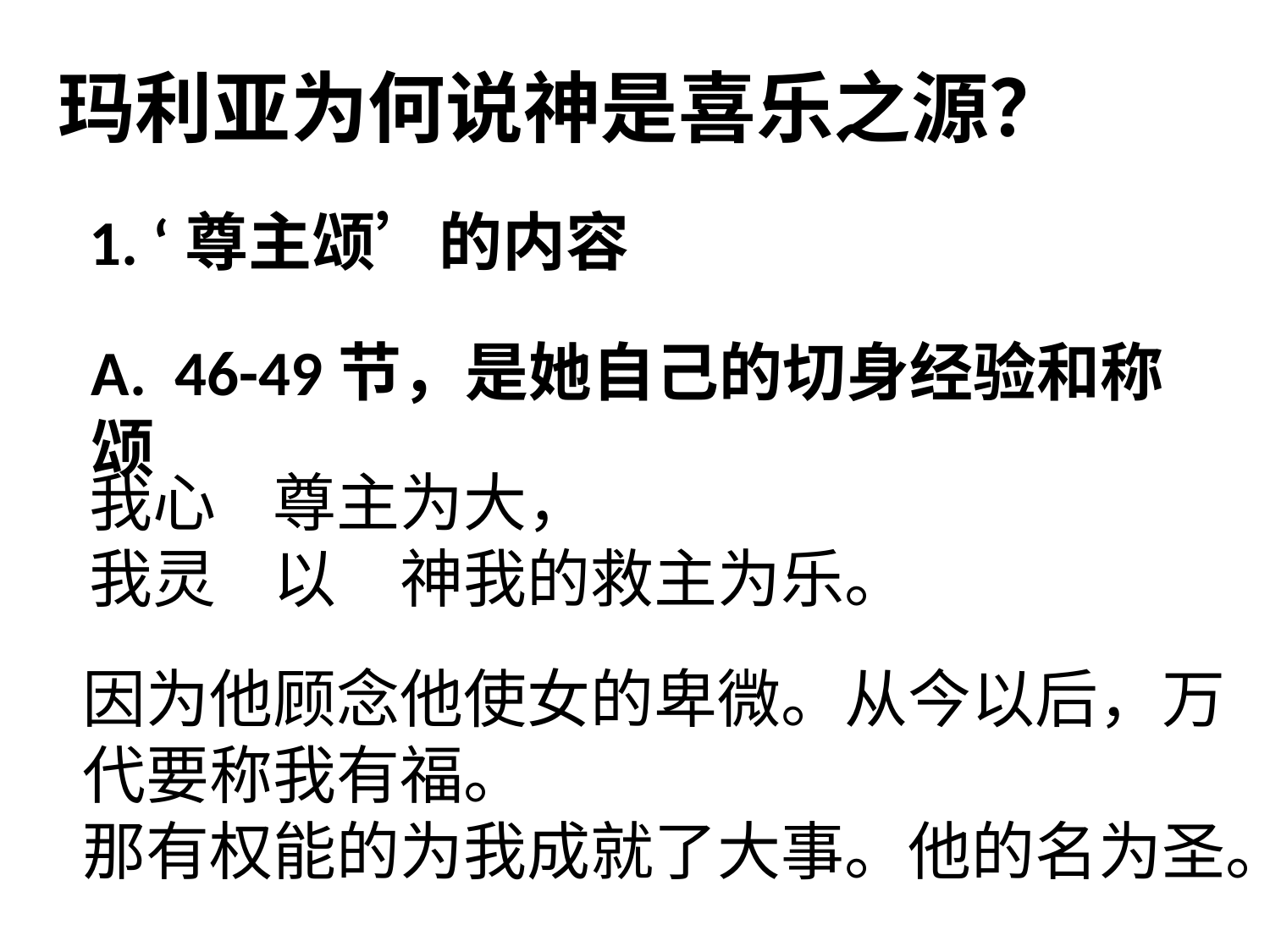

# 玛利亚为何说神是喜乐之源？
1. ‘尊主颂’的内容
A.  46-49节，是她自己的切身经验和称颂
我心    尊主为大，
我灵    以　神我的救主为乐。
因为他顾念他使女的卑微。从今以后，万代要称我有福。
那有权能的为我成就了大事。他的名为圣。